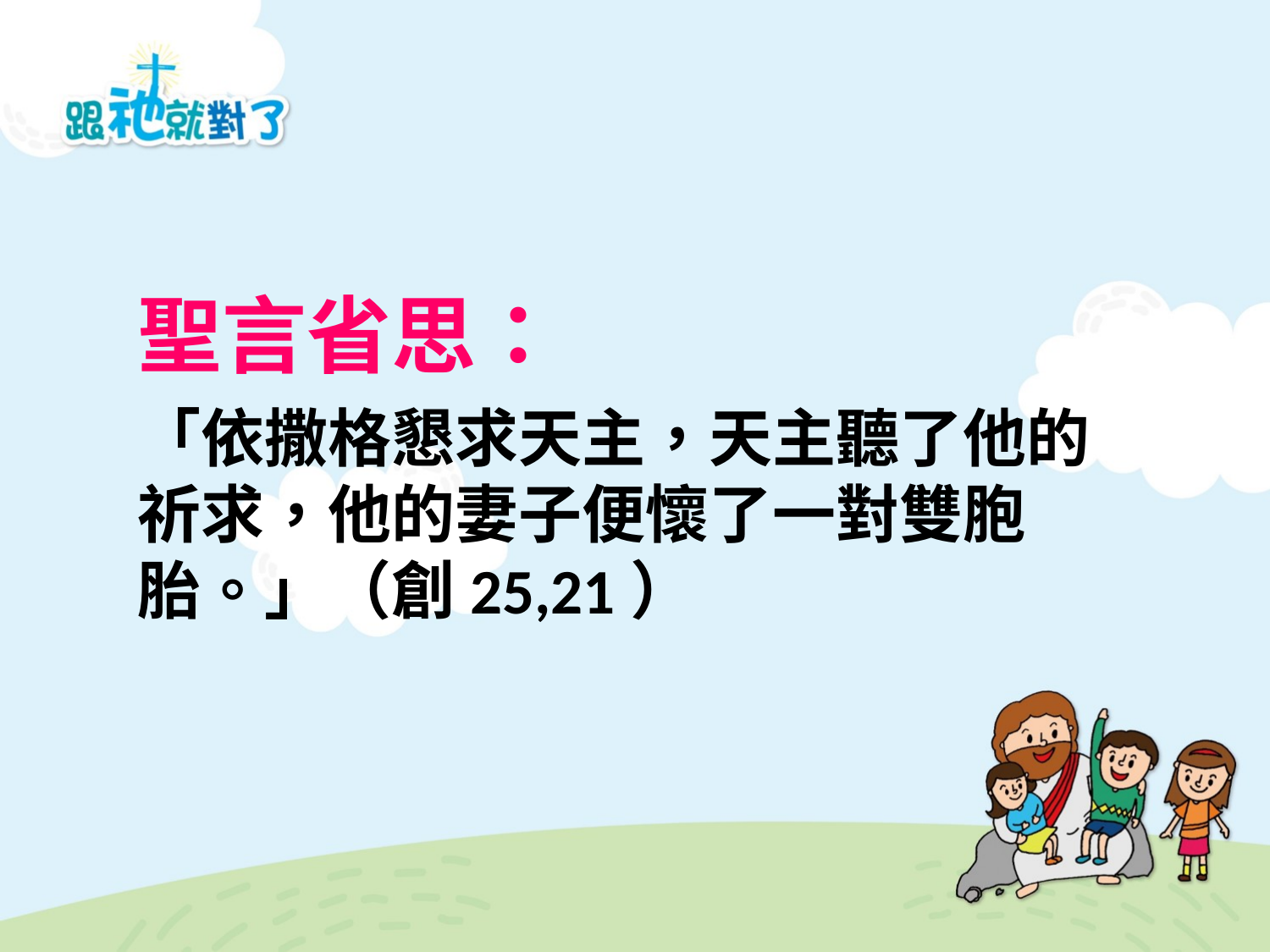

聖言省思：
「依撒格懇求天主，天主聽了他的祈求，他的妻子便懷了一對雙胞胎。」（創25,21）